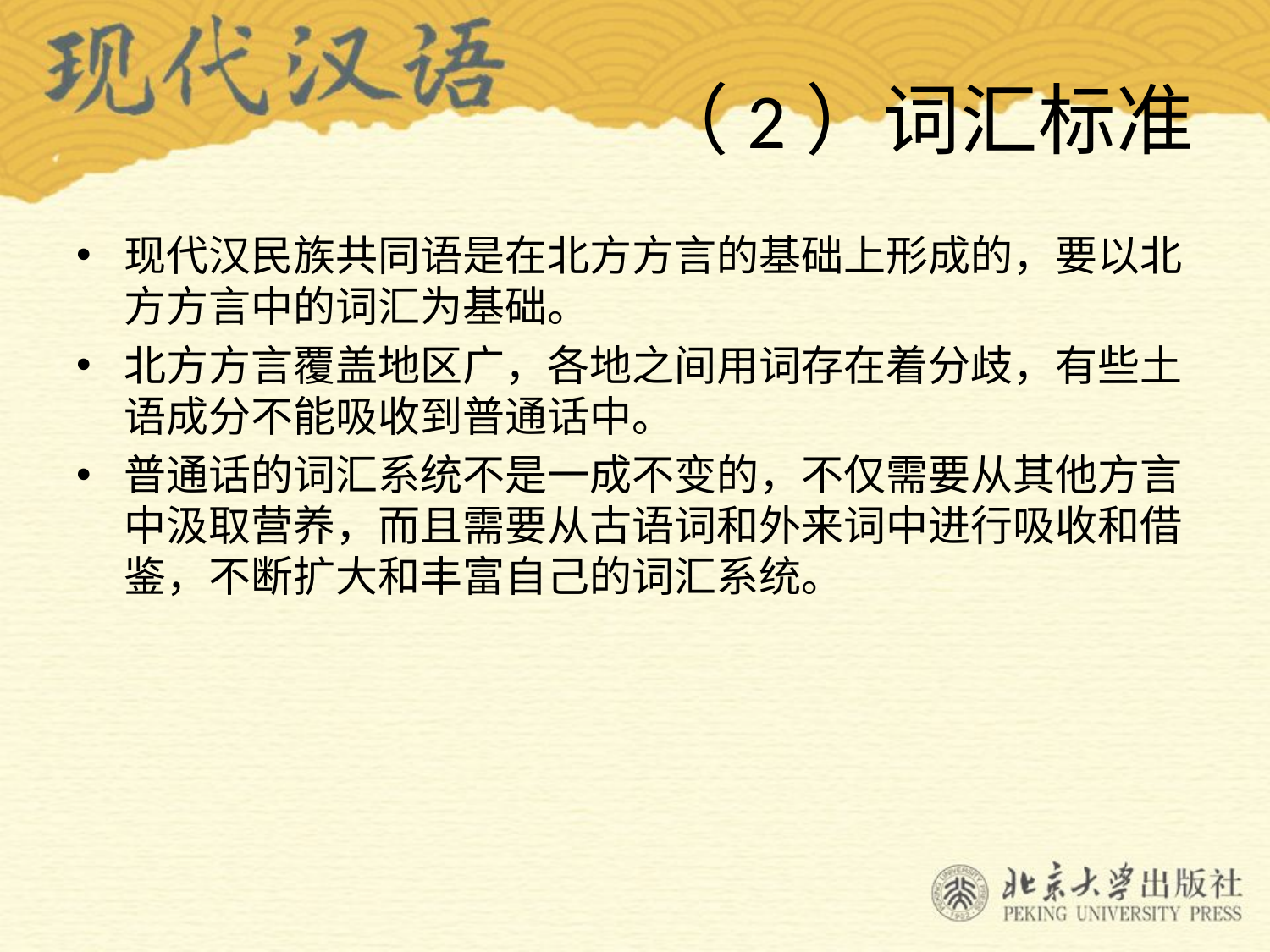

# （2）词汇标准
现代汉民族共同语是在北方方言的基础上形成的，要以北方方言中的词汇为基础。
北方方言覆盖地区广，各地之间用词存在着分歧，有些土语成分不能吸收到普通话中。
普通话的词汇系统不是一成不变的，不仅需要从其他方言中汲取营养，而且需要从古语词和外来词中进行吸收和借鉴，不断扩大和丰富自己的词汇系统。